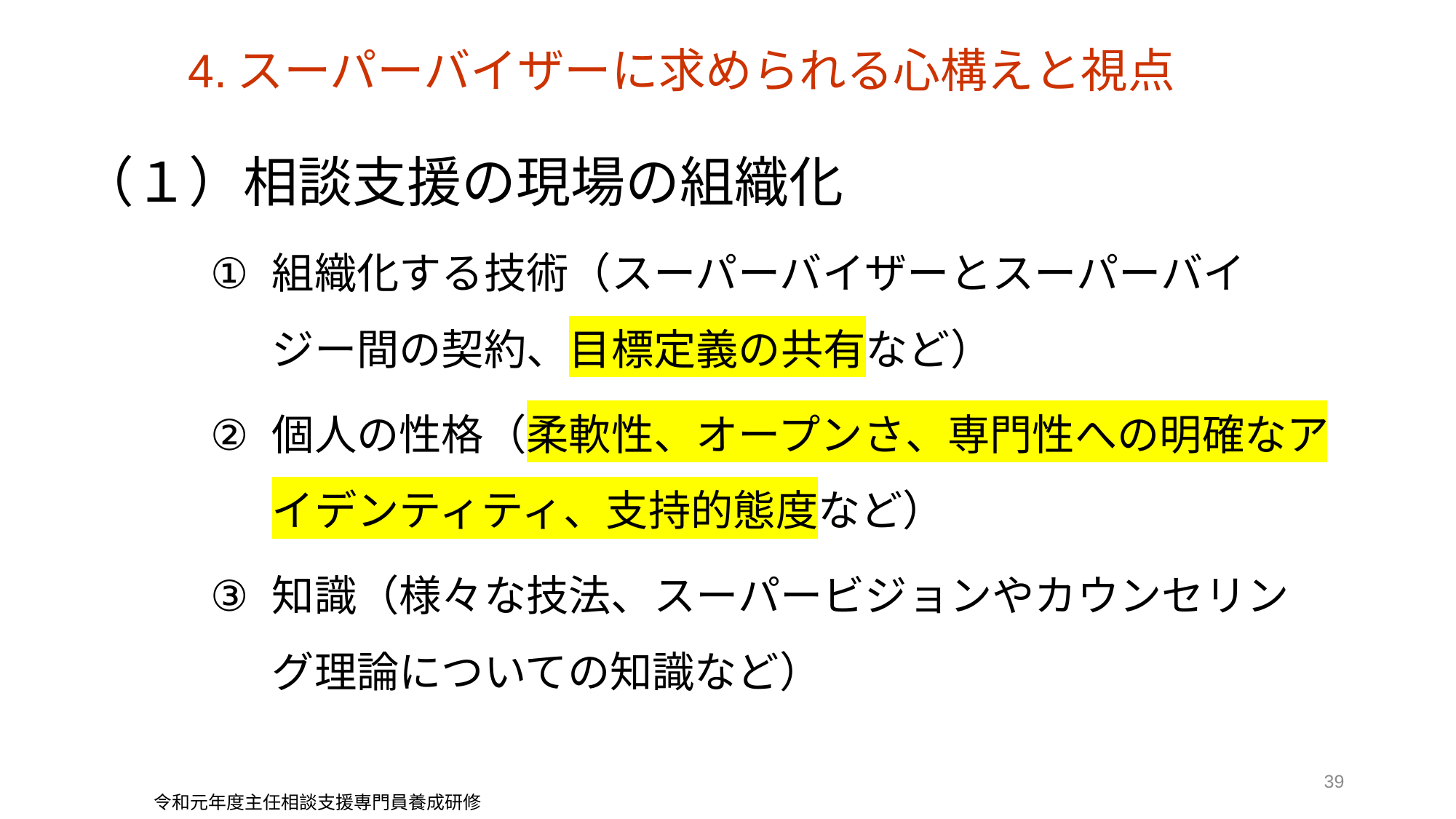

4.スーパーバイザーに求められる心構えと視点
（１）相談支援の現場の組織化
組織化する技術（スーパーバイザーとスーパーバイジー間の契約、目標定義の共有など）
個人の性格（柔軟性、オープンさ、専門性への明確なアイデンティティ、支持的態度など）
知識（様々な技法、スーパービジョンやカウンセリング理論についての知識など）
39
令和元年度主任相談支援専門員養成研修